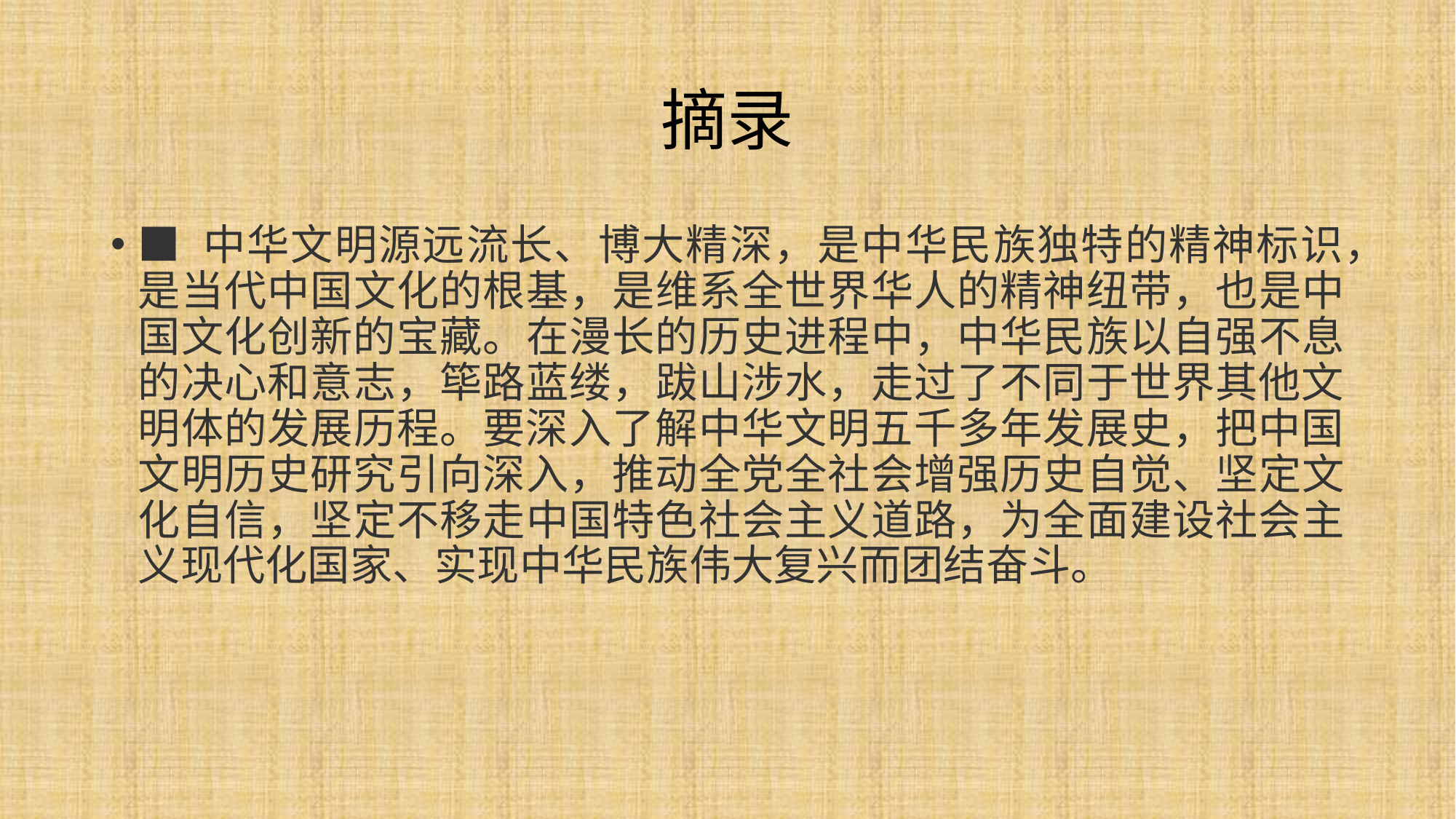

# 摘录
■ 中华文明源远流长、博大精深，是中华民族独特的精神标识，是当代中国文化的根基，是维系全世界华人的精神纽带，也是中国文化创新的宝藏。在漫长的历史进程中，中华民族以自强不息的决心和意志，筚路蓝缕，跋山涉水，走过了不同于世界其他文明体的发展历程。要深入了解中华文明五千多年发展史，把中国文明历史研究引向深入，推动全党全社会增强历史自觉、坚定文化自信，坚定不移走中国特色社会主义道路，为全面建设社会主义现代化国家、实现中华民族伟大复兴而团结奋斗。